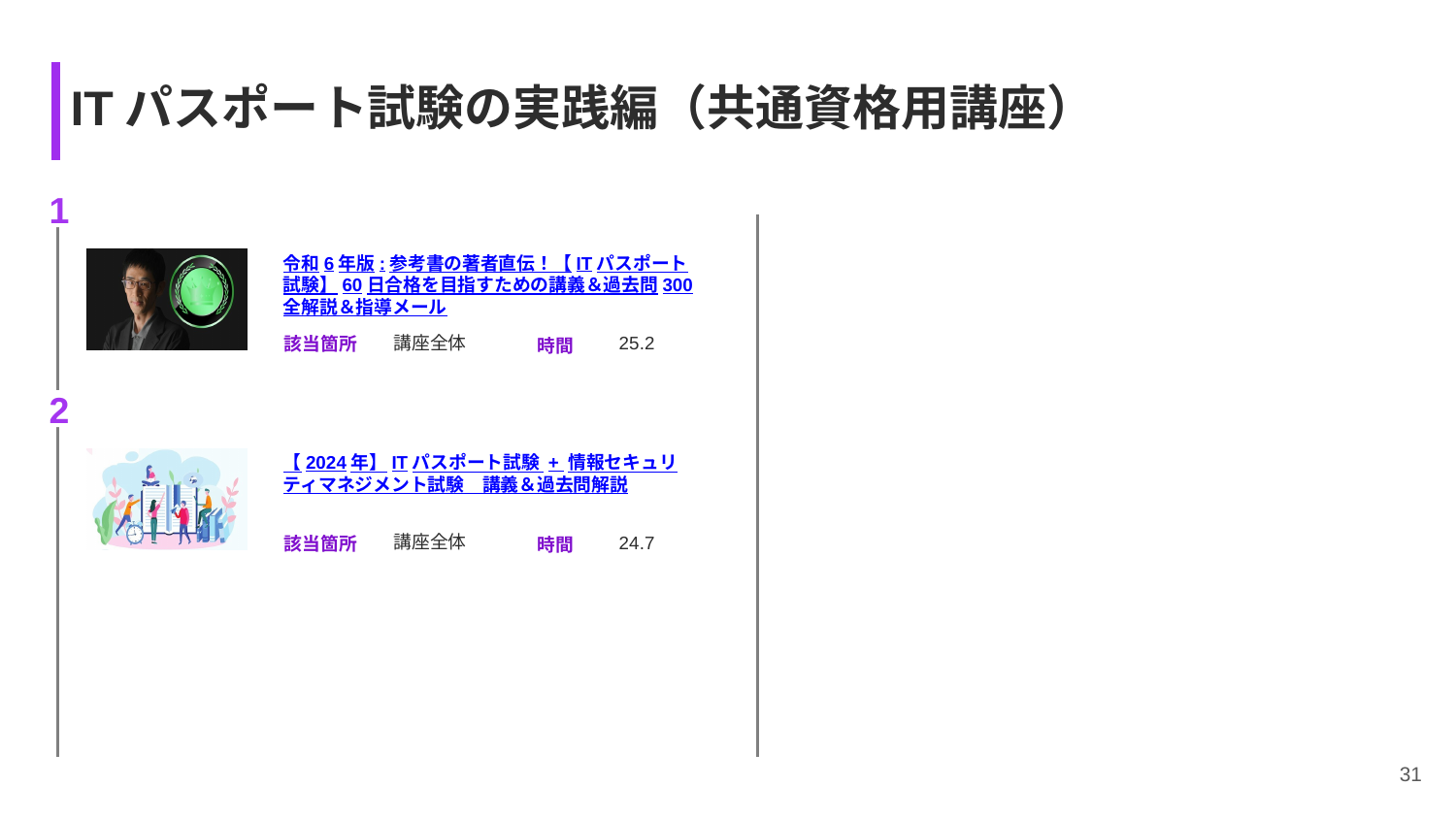

# ITパスポート試験の実践編（共通資格用講座）
1

令和6年版:参考書の著者直伝！【ITパスポート試験】60日合格を目指すための講義＆過去問300全解説＆指導メール

講座全体
25.2
2

【2024年】ITパスポート試験 + 情報セキュリティマネジメント試験　講義＆過去問解説

講座全体
24.7

31